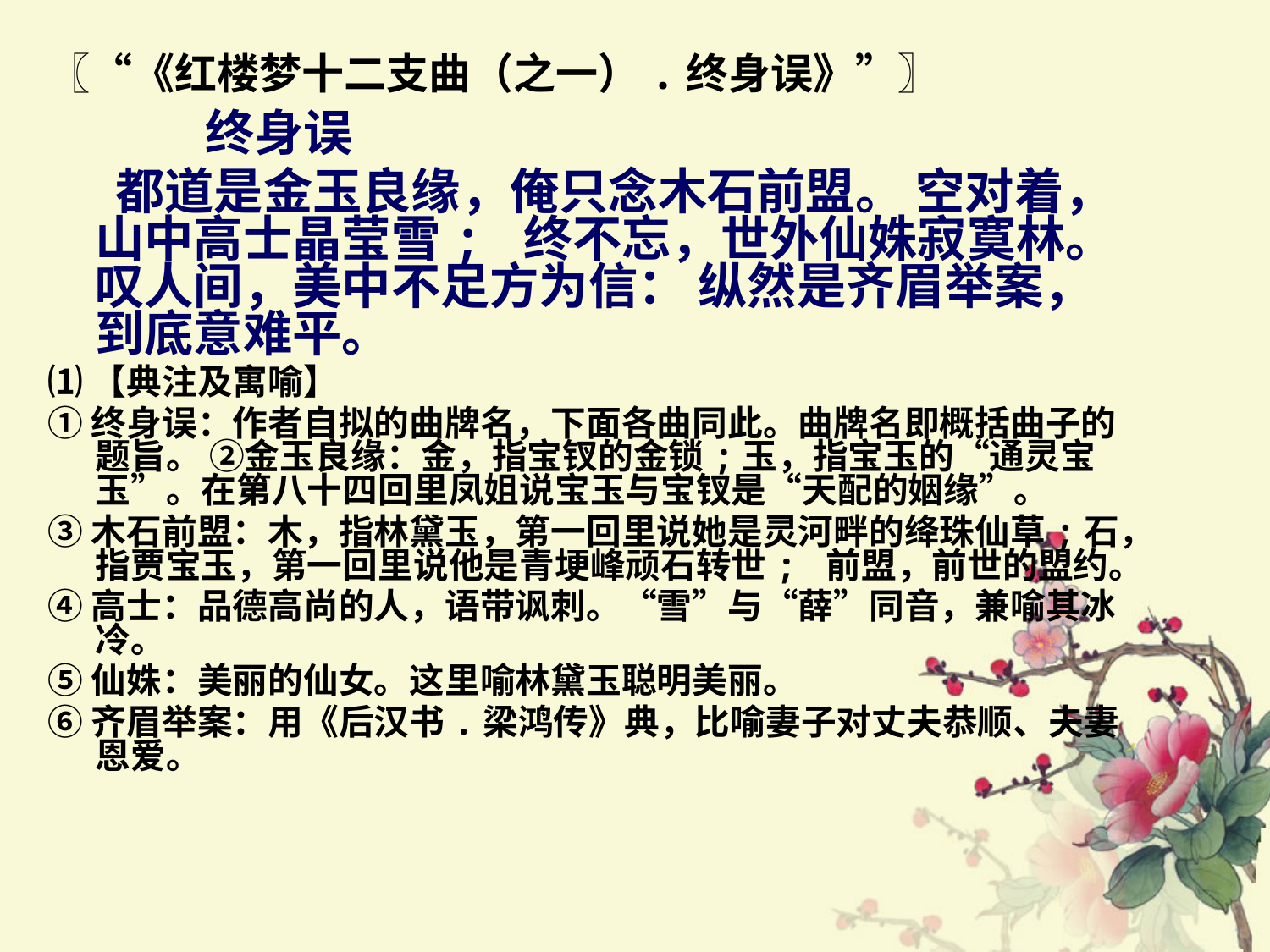

〖“《红楼梦十二支曲（之一）.终身误》”〗
             终身误
     都道是金玉良缘，俺只念木石前盟。 空对着，山中高士晶莹雪; 终不忘，世外仙姝寂寞林。 叹人间，美中不足方为信： 纵然是齐眉举案，到底意难平。
⑴【典注及寓喻】
①终身误：作者自拟的曲牌名，下面各曲同此。曲牌名即概括曲子的题旨。 ②金玉良缘：金，指宝钗的金锁;玉，指宝玉的“通灵宝玉”。在第八十四回里凤姐说宝玉与宝钗是“天配的姻缘”。
③木石前盟：木，指林黛玉，第一回里说她是灵河畔的绛珠仙草;石，指贾宝玉，第一回里说他是青埂峰顽石转世; 前盟，前世的盟约。
④高士：品德高尚的人，语带讽刺。“雪”与“薛”同音，兼喻其冰冷。
⑤仙姝：美丽的仙女。这里喻林黛玉聪明美丽。
⑥齐眉举案：用《后汉书.梁鸿传》典，比喻妻子对丈夫恭顺、夫妻恩爱。